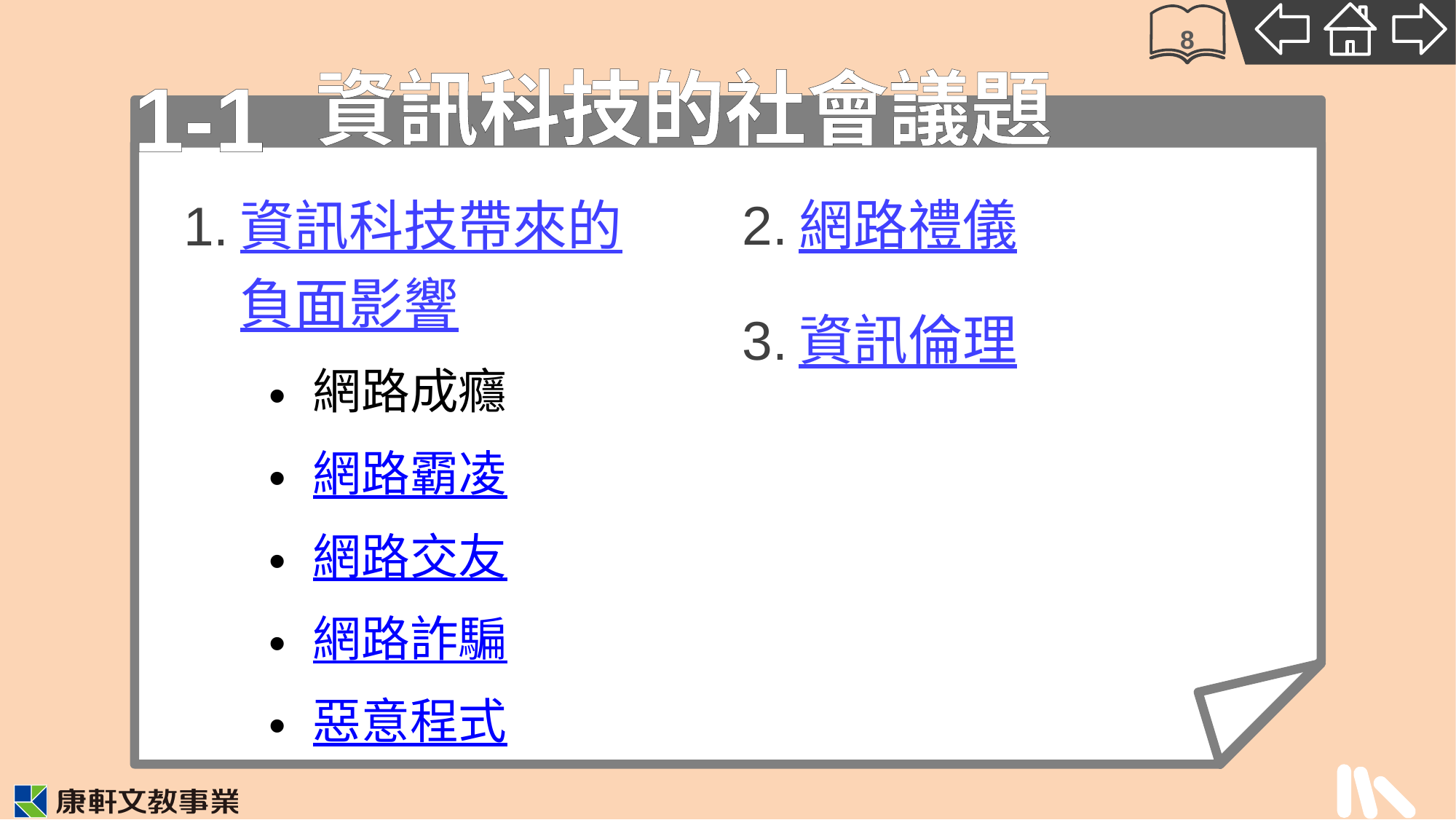

8
1-1
# 資訊科技的社會議題
資訊科技帶來的負面影響
網路成癮
網路霸凌
網路交友
網路詐騙
惡意程式
網路禮儀
資訊倫理